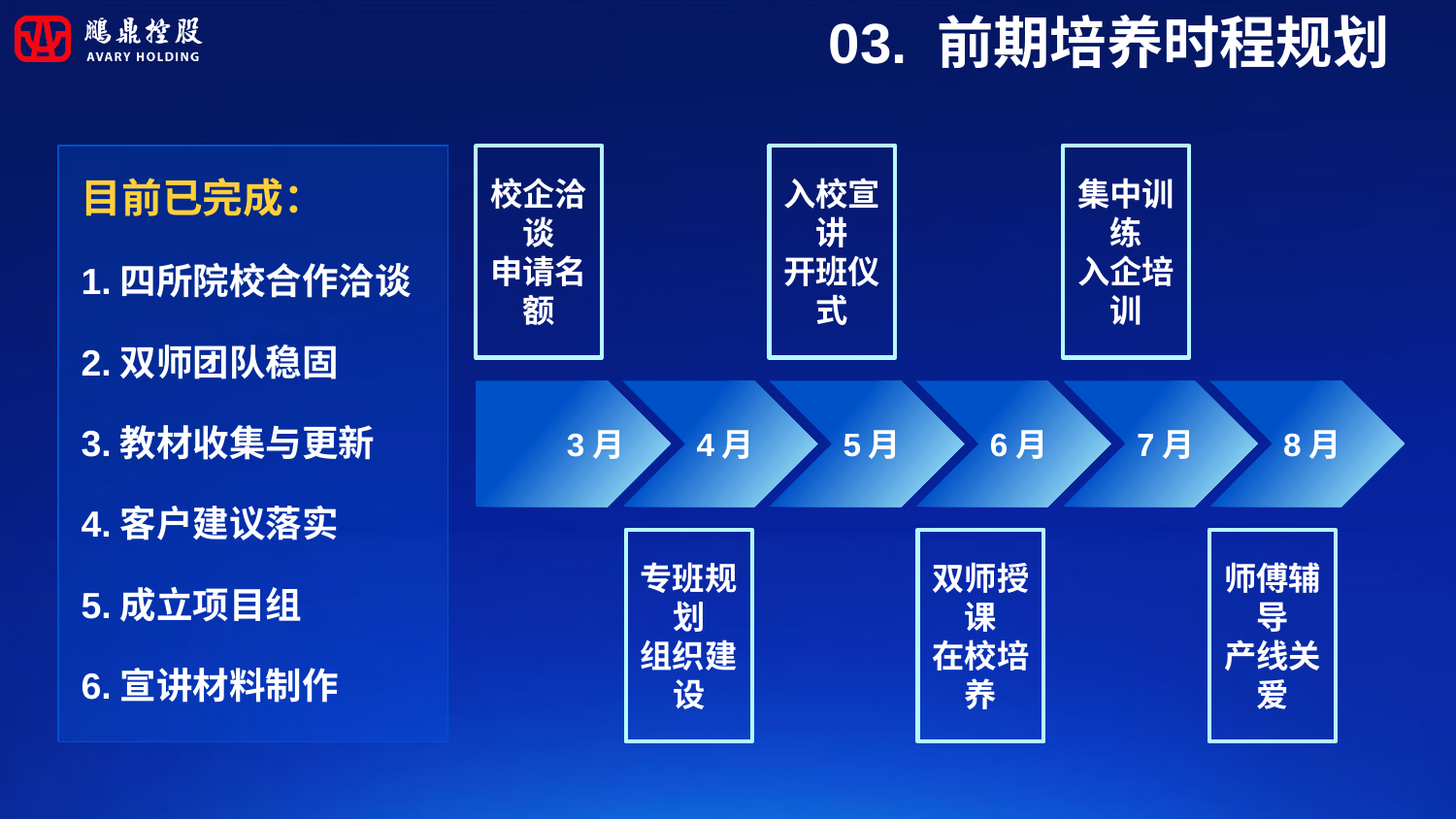

03. 前期培养时程规划
目前已完成：

1.四所院校合作洽谈

2.双师团队稳固

3.教材收集与更新

4.客户建议落实

5.成立项目组

6.宣讲材料制作
校企洽谈
申请名额
入校宣讲
开班仪式
集中训练
入企培训
3月
4月
5月
6月
7月
8月
专班规划
组织建设
双师授课
在校培养
师傅辅导
产线关爱